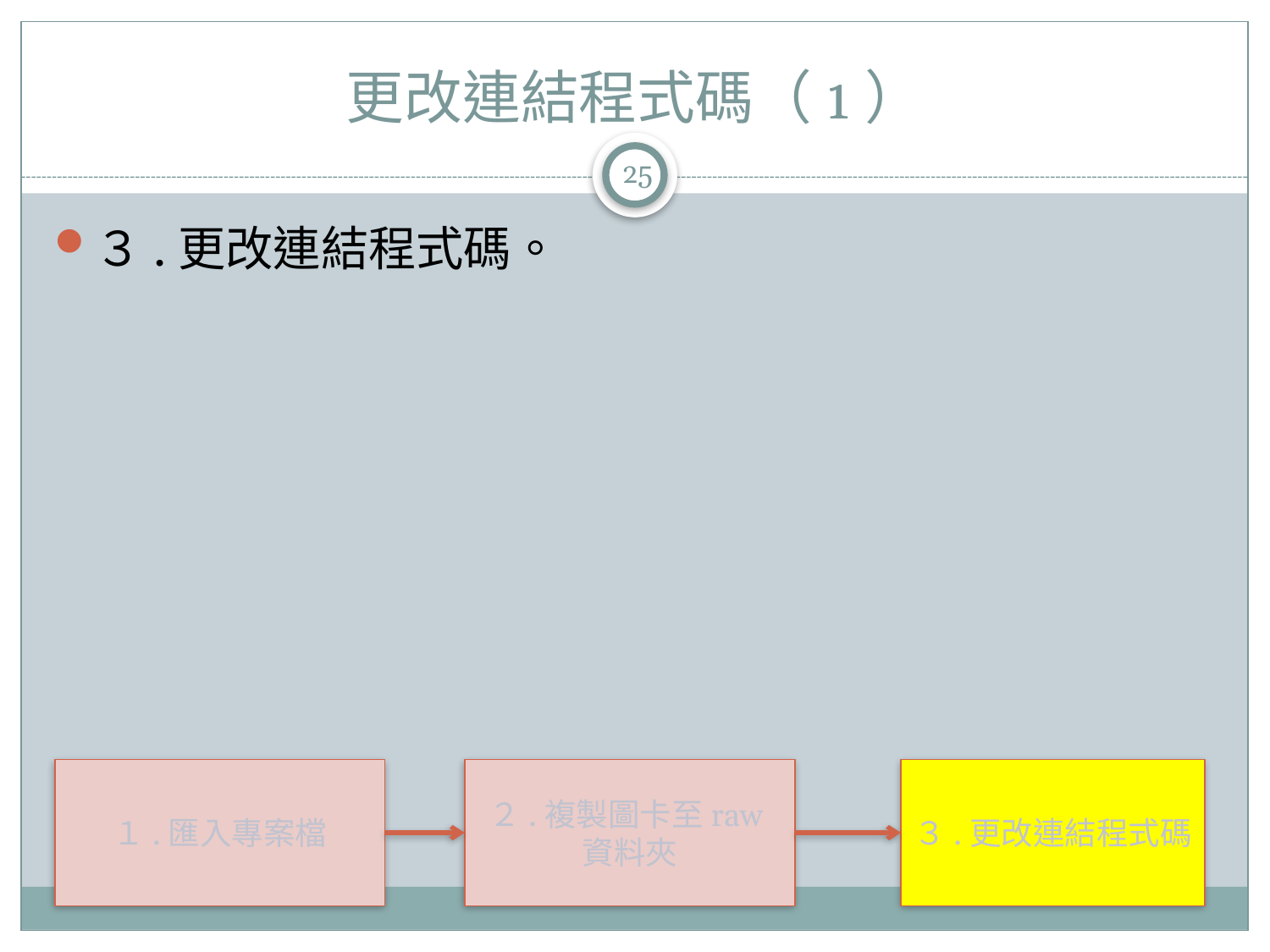

# 更改連結程式碼（1）
25
３.更改連結程式碼。

１.匯入專案檔
２.複製圖卡至raw資料夾
３.更改連結程式碼